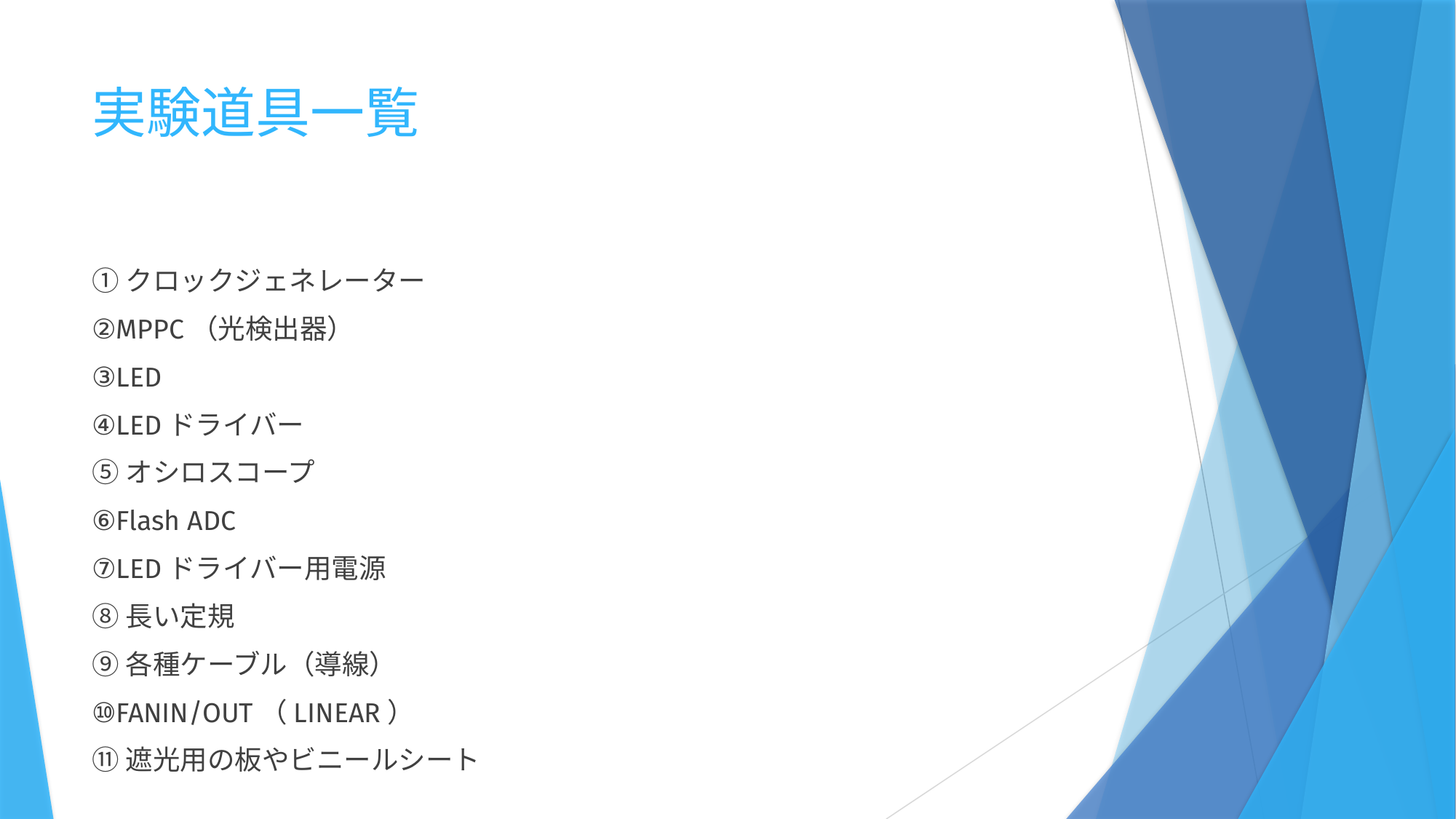

# 実験道具一覧
①クロックジェネレーター
②MPPC（光検出器）
③LED
④LEDドライバー
⑤オシロスコープ
⑥Flash ADC
⑦LEDドライバー用電源
⑧長い定規
⑨各種ケーブル（導線）
⑩FANIN/OUT（LINEAR）
⑪遮光用の板やビニールシート